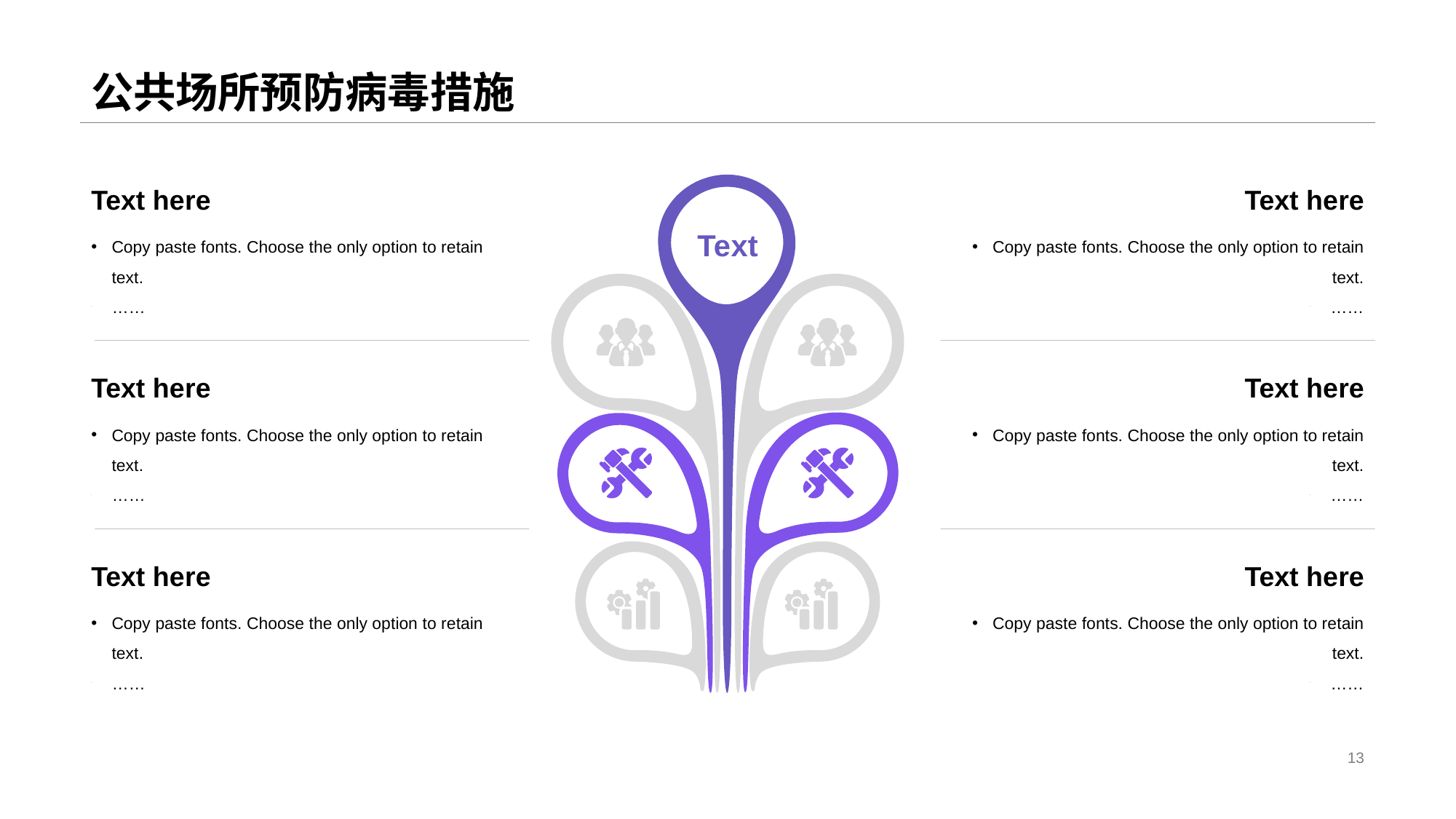

# 公共场所预防病毒措施
Text he re
Text he re

Te xt
Copy paste fonts. Choose the only option to retain text.
 ……
Copy paste fonts. Choose the only option to retain text.
 ……

Text he re
Text he re

Copy paste fonts. Choose the only option to retain text.
 ……
Copy paste fonts. Choose the only option to retain text.
 ……

Text he re
Text he re

Copy paste fonts. Choose the only option to retain text.
 ……
Copy paste fonts. Choose the only option to retain text.
 ……
13